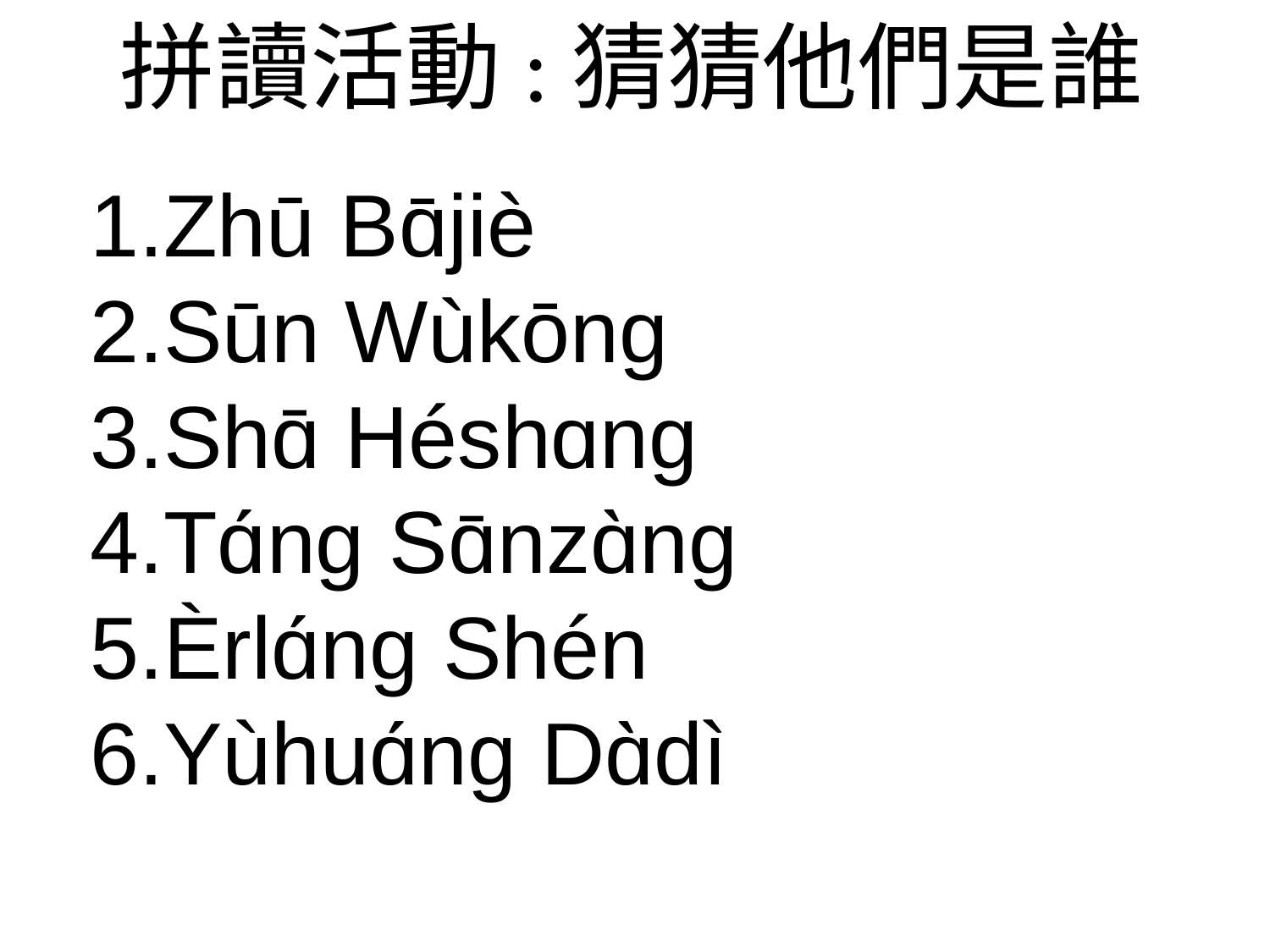

拼讀活動:猜猜他們是誰
1.Zhū Bɑ̄jiè
2.Sūn Wùkōng
3.Shɑ̄ Héshɑng
4.Tɑ́ng Sɑ̄nzɑ̀ng
5.Èrlɑ́ng Shén
6.Yùhuɑ́ng Dɑ̀dì